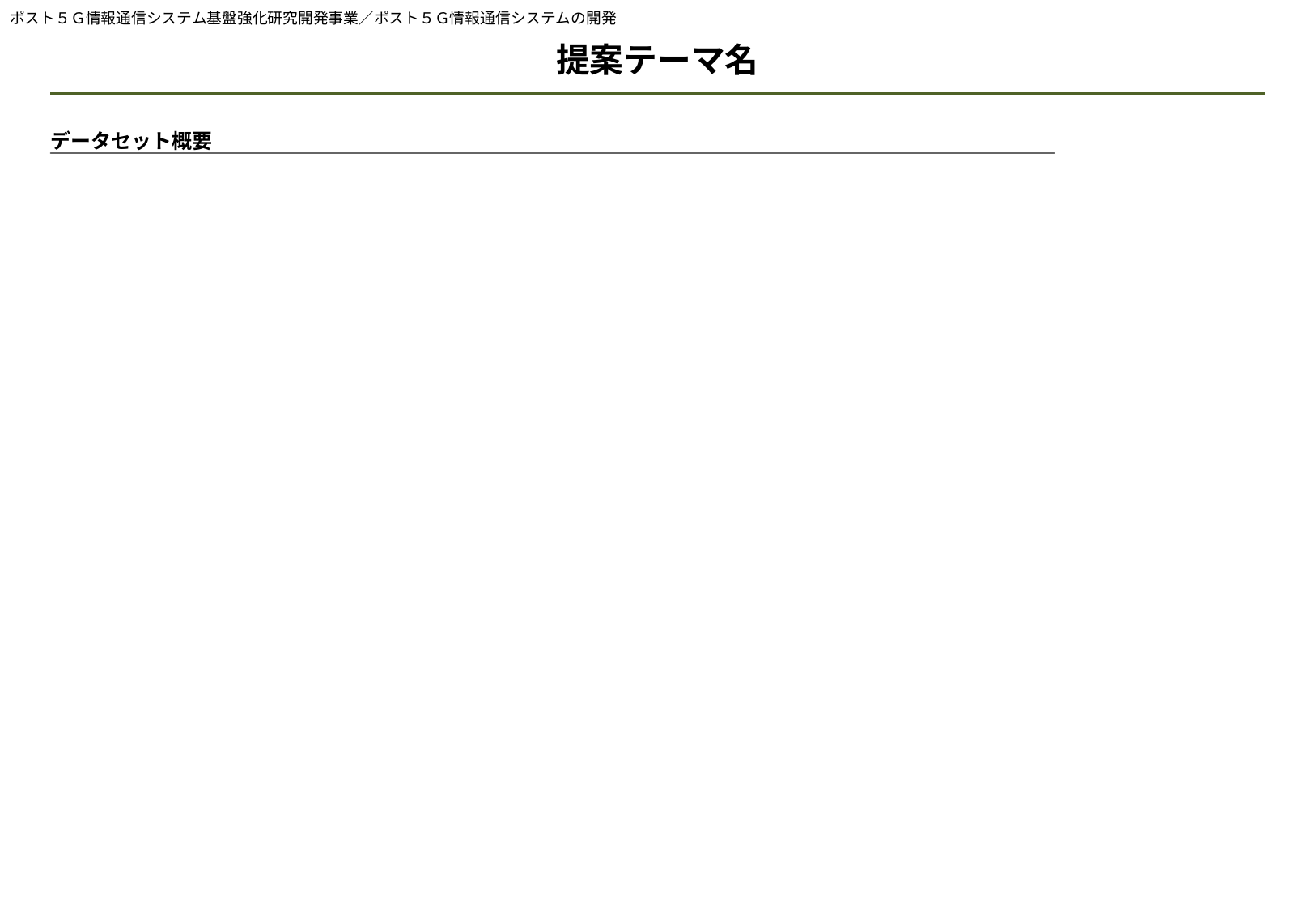

ポスト５Ｇ情報通信システム基盤強化研究開発事業／ポスト５Ｇ情報通信システムの開発
提案テーマ名
データセット概要